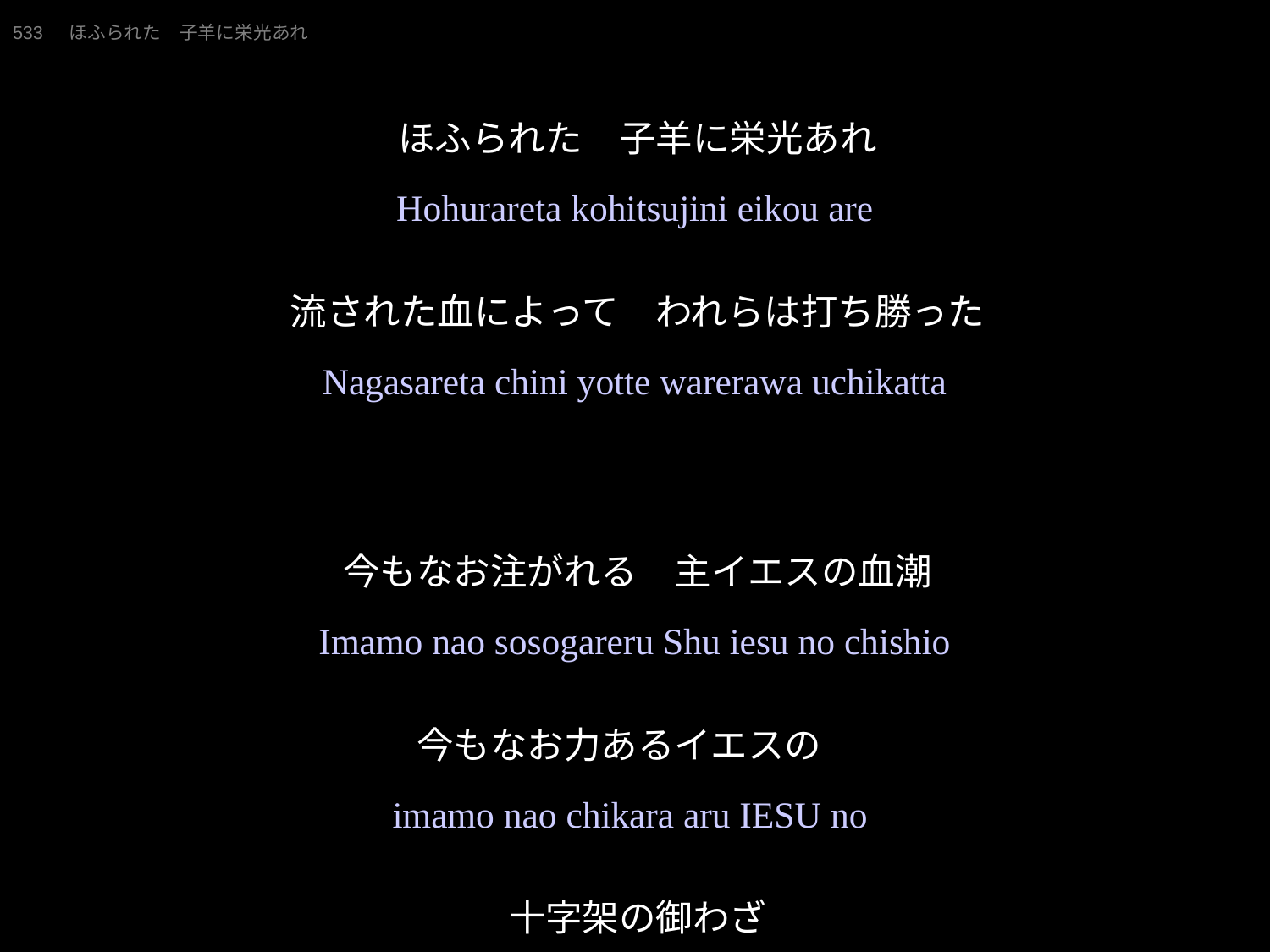

533　ほふられた　子羊に栄光あれ
201227.pptx
ほふられたこひつじにえこうあれ
★P
★２
ほふられた　子羊に栄光あれ

流された血によって　われらは打ち勝った

今もなお注がれる　主イエスの血潮

今もなお力あるイエスの

十字架の御わざ
Hohurareta kohitsujini eikou are

Nagasareta chini yotte warerawa uchikatta

Imamo nao sosogareru Shu iesu no chishio

imamo nao chikara aru IESU no

jujika no miwaza